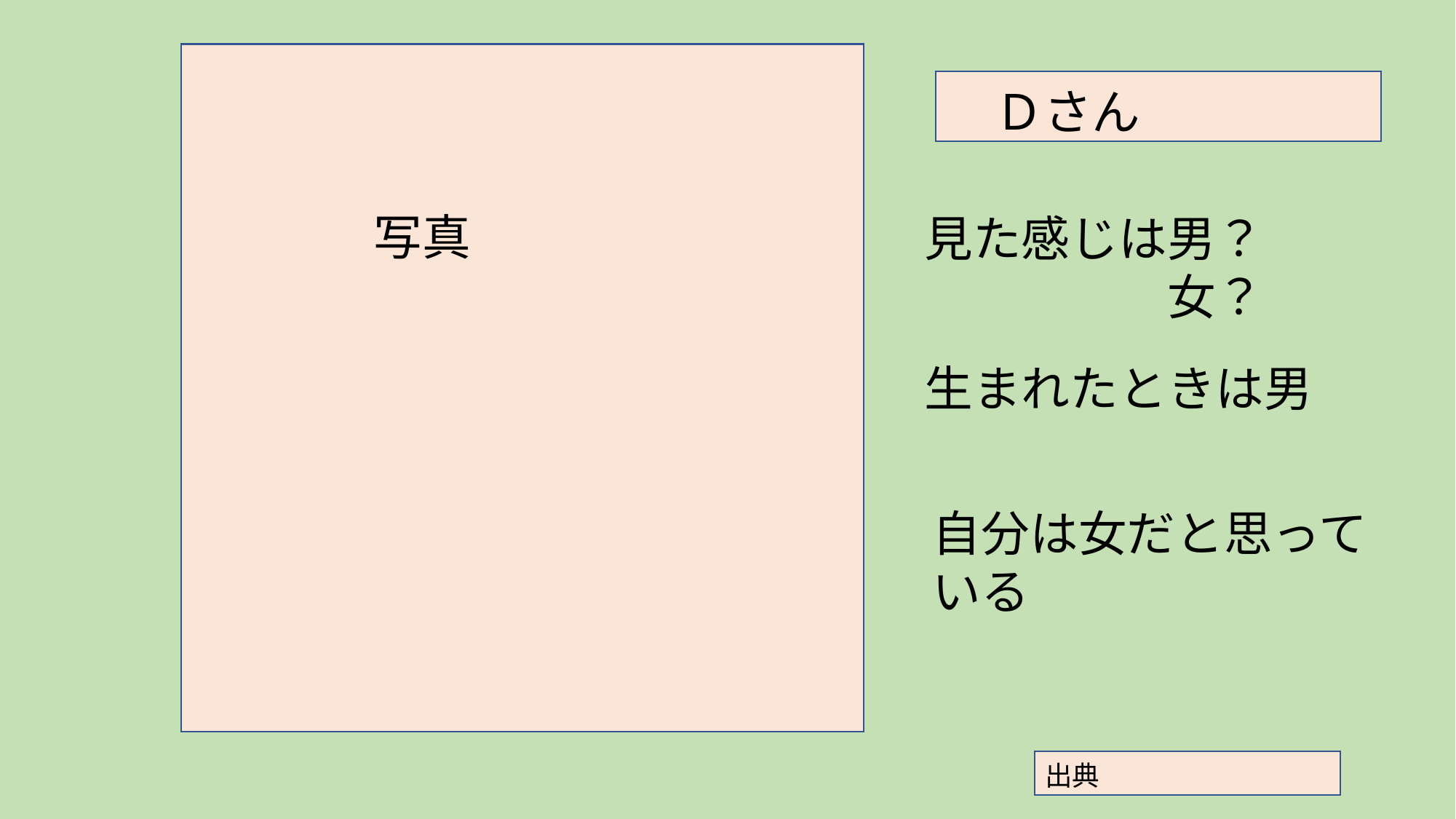

Ｄさん
　写真
見た感じは男？
　　　　　女？
生まれたときは男
自分は女だと思っている

出典